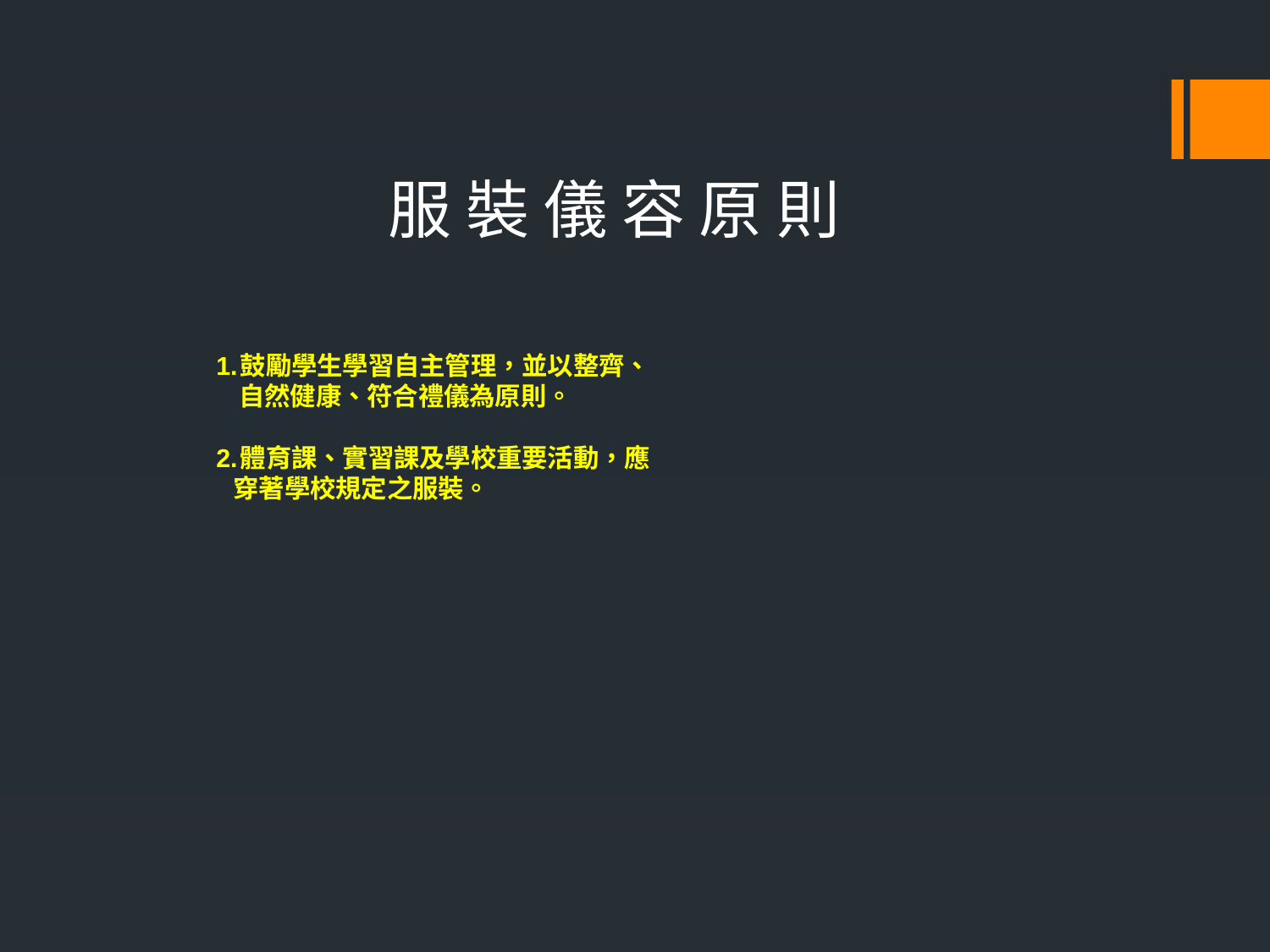

服 裝 儀 容 原 則
# 1.鼓勵學生學習自主管理，並以整齊、 自然健康、符合禮儀為原則。 2.體育課、實習課及學校重要活動，應 穿著學校規定之服裝。